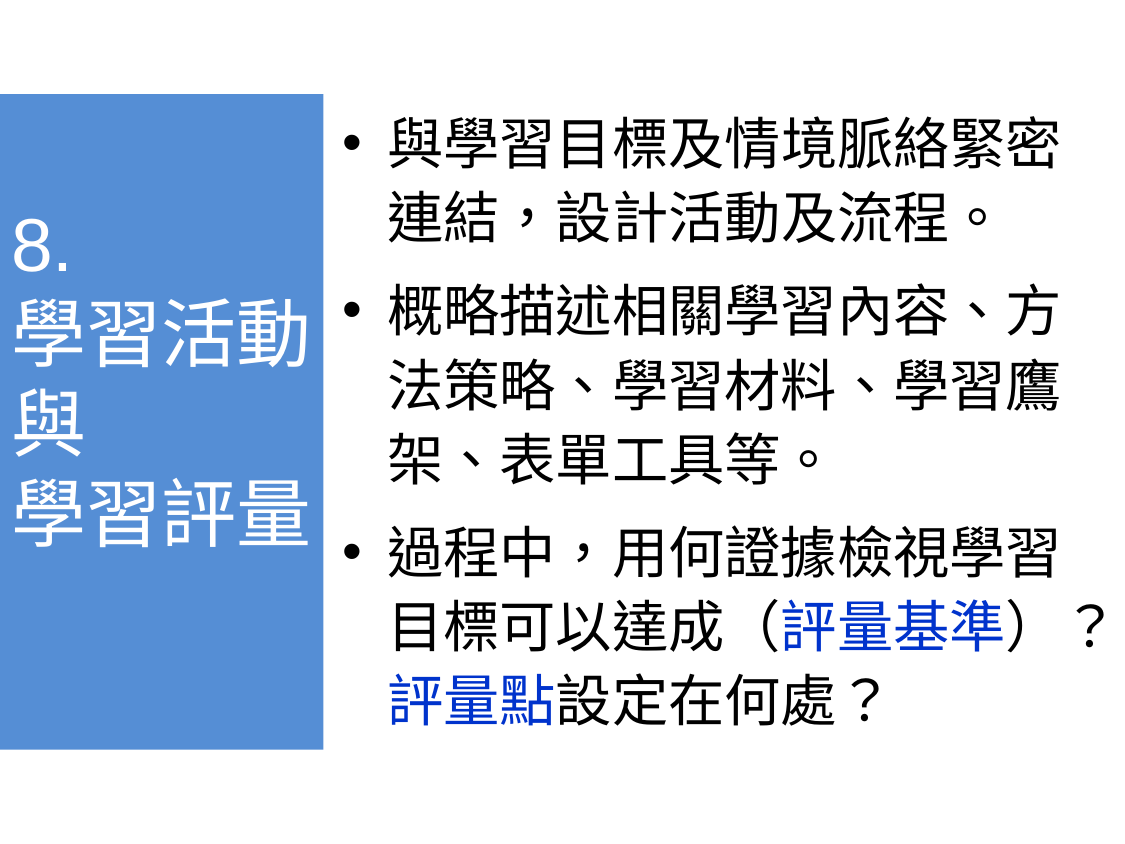

44
8.
學習活動與
學習評量

與學習目標及情境脈絡緊密連結，設計活動及流程。
概略描述相關學習內容、方法策略、學習材料、學習鷹架、表單工具等。
過程中，用何證據檢視學習目標可以達成（評量基準）？評量點設定在何處？